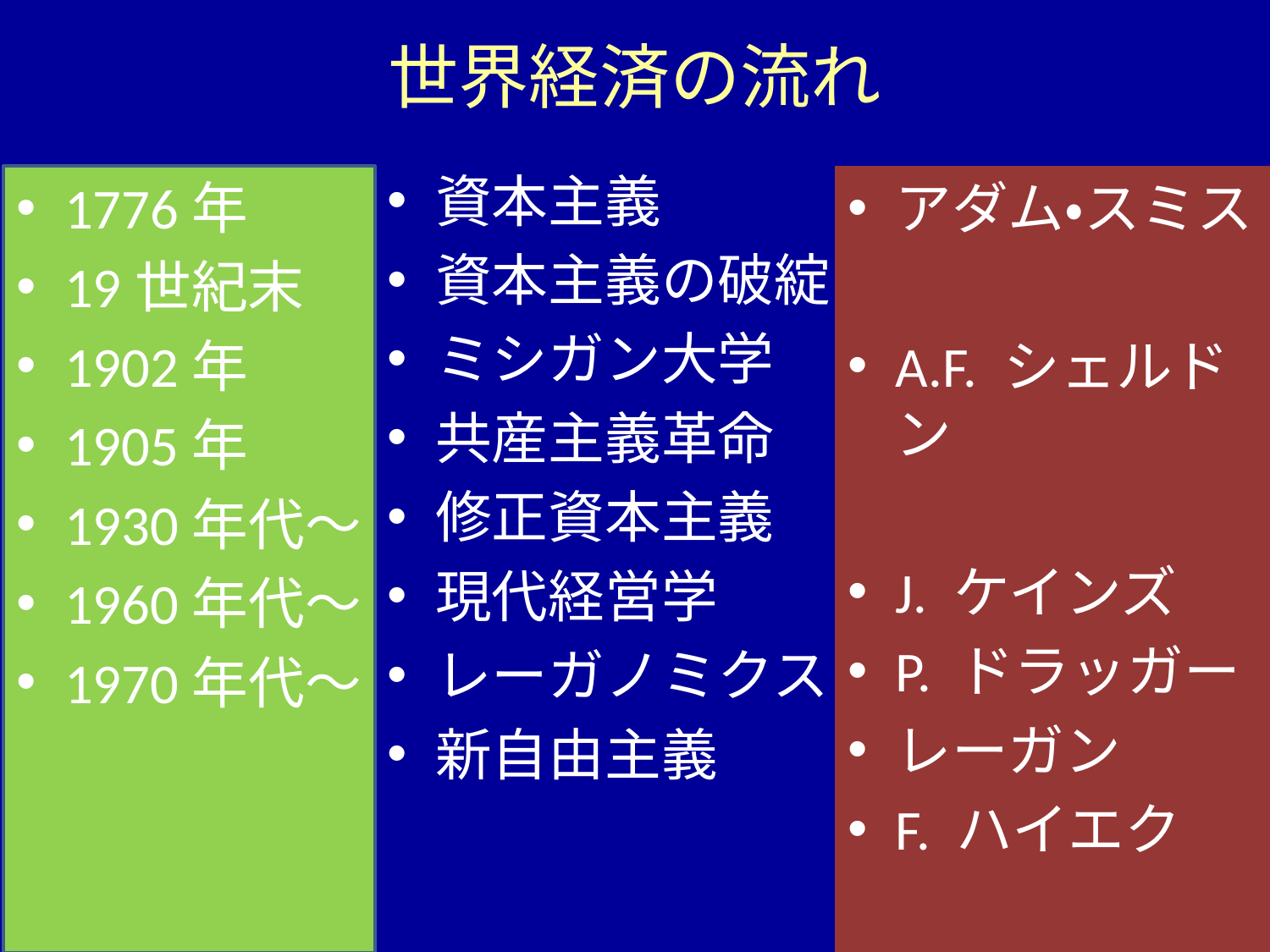

資本主義
資本主義の破綻
ミシガン大学
共産主義革命
修正資本主義
現代経営学
レーガノミクス
新自由主義
世界経済の流れ

1776年
19世紀末
1902年
1905年
1930年代～
1960年代～
1970年代～
アダム・スミス

A.F. シェルドン

J. ケインズ
P. ドラッガー
レーガン
F. ハイエク